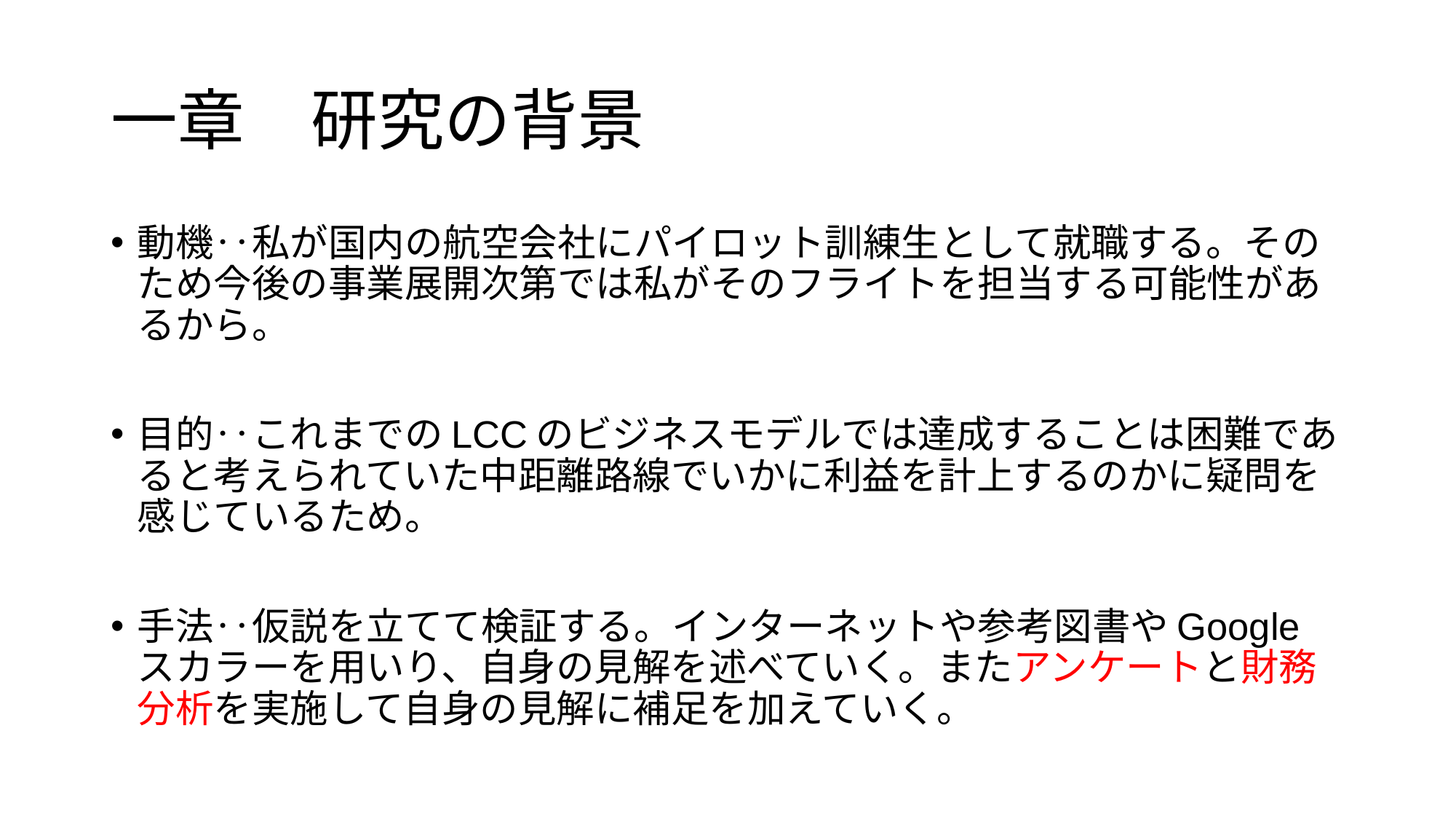

# 一章　研究の背景
動機‥私が国内の航空会社にパイロット訓練生として就職する。そのため今後の事業展開次第では私がそのフライトを担当する可能性があるから。

目的‥これまでのLCCのビジネスモデルでは達成することは困難であると考えられていた中距離路線でいかに利益を計上するのかに疑問を感じているため。

手法‥仮説を立てて検証する。インターネットや参考図書やGoogleスカラーを用いり、自身の見解を述べていく。またアンケートと財務分析を実施して自身の見解に補足を加えていく。